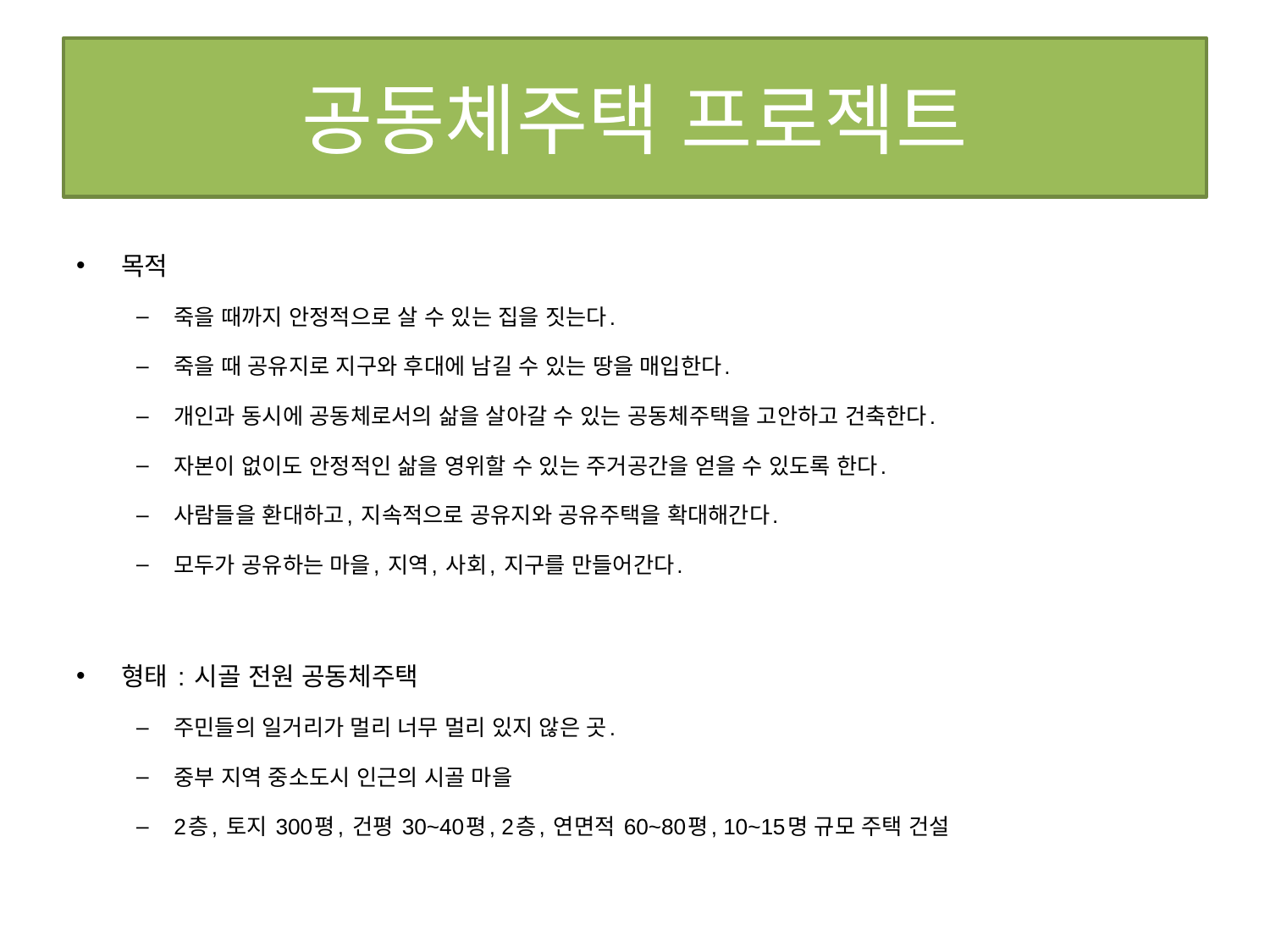

# 공동체주택 프로젝트
목적
죽을 때까지 안정적으로 살 수 있는 집을 짓는다.
죽을 때 공유지로 지구와 후대에 남길 수 있는 땅을 매입한다.
개인과 동시에 공동체로서의 삶을 살아갈 수 있는 공동체주택을 고안하고 건축한다.
자본이 없이도 안정적인 삶을 영위할 수 있는 주거공간을 얻을 수 있도록 한다.
사람들을 환대하고, 지속적으로 공유지와 공유주택을 확대해간다.
모두가 공유하는 마을, 지역, 사회, 지구를 만들어간다.

형태 : 시골 전원 공동체주택
주민들의 일거리가 멀리 너무 멀리 있지 않은 곳.
중부 지역 중소도시 인근의 시골 마을
2층, 토지 300평, 건평 30~40평, 2층, 연면적 60~80평, 10~15명 규모 주택 건설